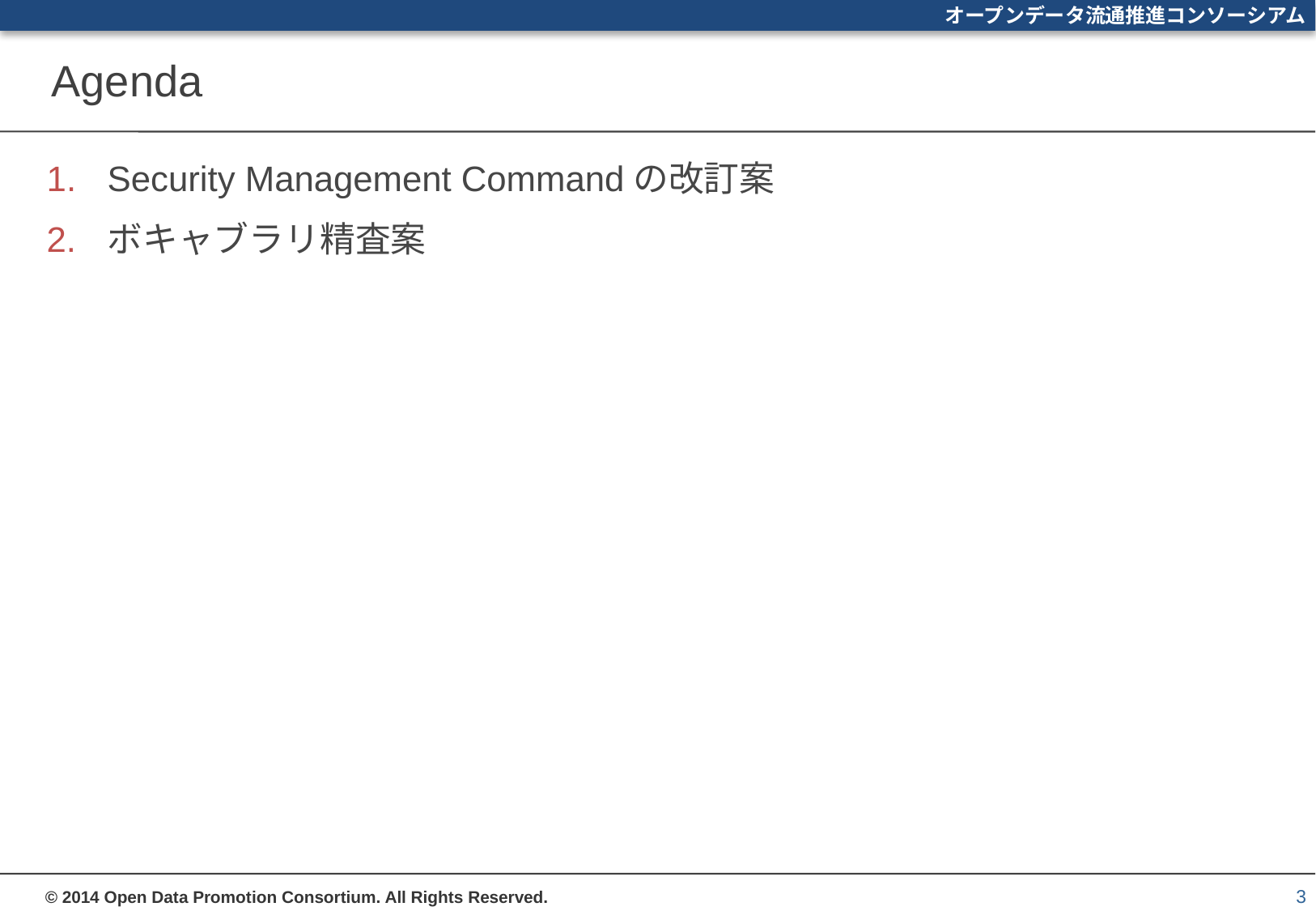

# Agenda
Security Management Commandの改訂案
ボキャブラリ精査案
3